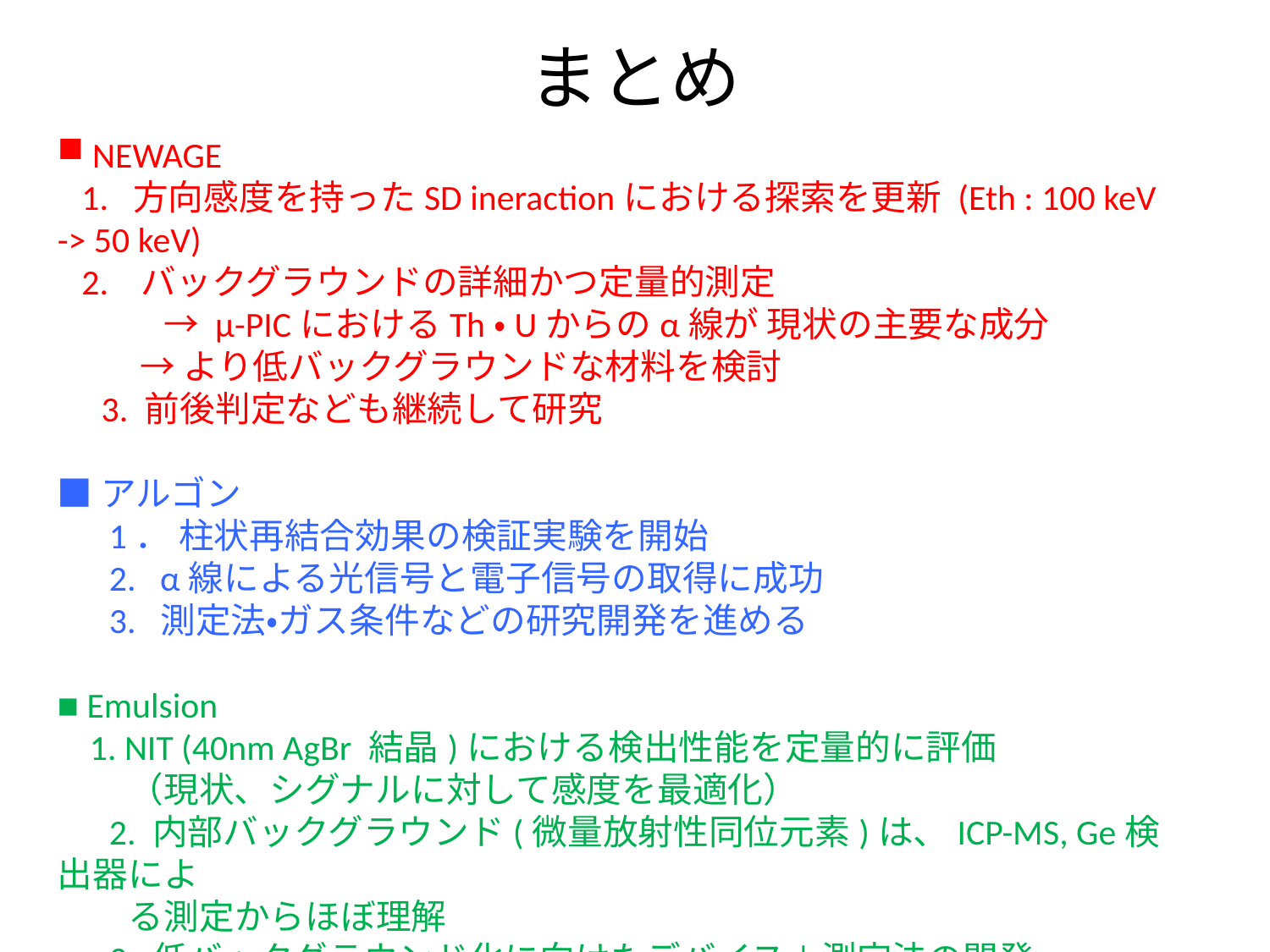

# まとめ
 NEWAGE
   1.  方向感度を持ったSD ineractionにおける探索を更新 (Eth : 100 keV -> 50 keV)
   2.   バックグラウンドの詳細かつ定量的測定
　　　→ μ-PICにおけるTh・Uからのα線が 現状の主要な成分
　      → より低バックグラウンドな材料を検討
　3. 前後判定なども継続して研究

■アルゴン
　 1． 柱状再結合効果の検証実験を開始
　 2.   α線による光信号と電子信号の取得に成功
　 3.  測定法・ガス条件などの研究開発を進める

■ Emulsion
    1. NIT (40nm AgBr 結晶)における検出性能を定量的に評価
　　（現状、シグナルに対して感度を最適化）
　 2. 内部バックグラウンド(微量放射性同位元素)は、ICP-MS, Ge検出器によ
        る測定からほぼ理解
　 3. 低バックグラウンド化に向けたデバイス＋測定法の開発